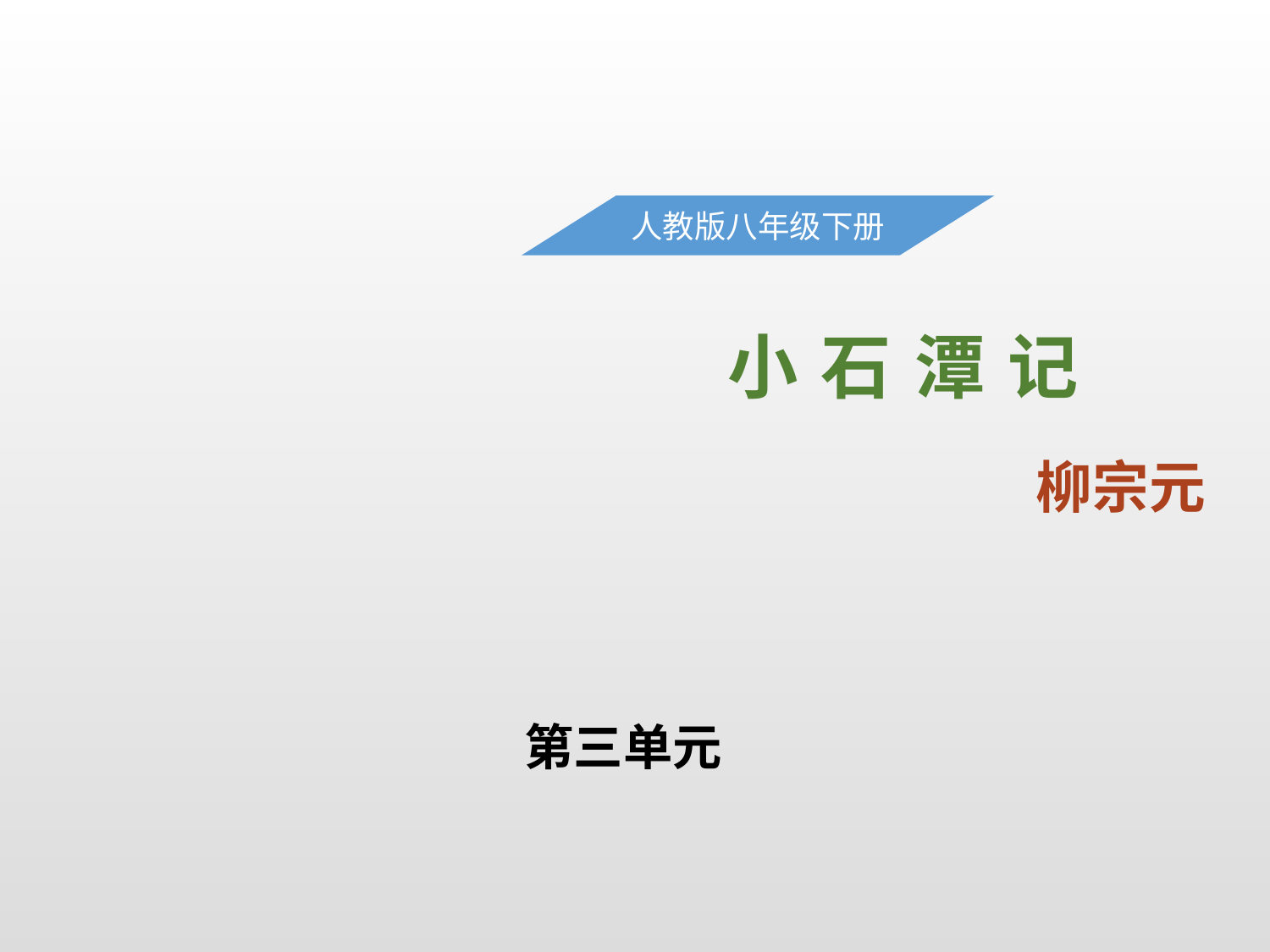

人教版八年级下册
小 石 潭 记
柳宗元
第三单元